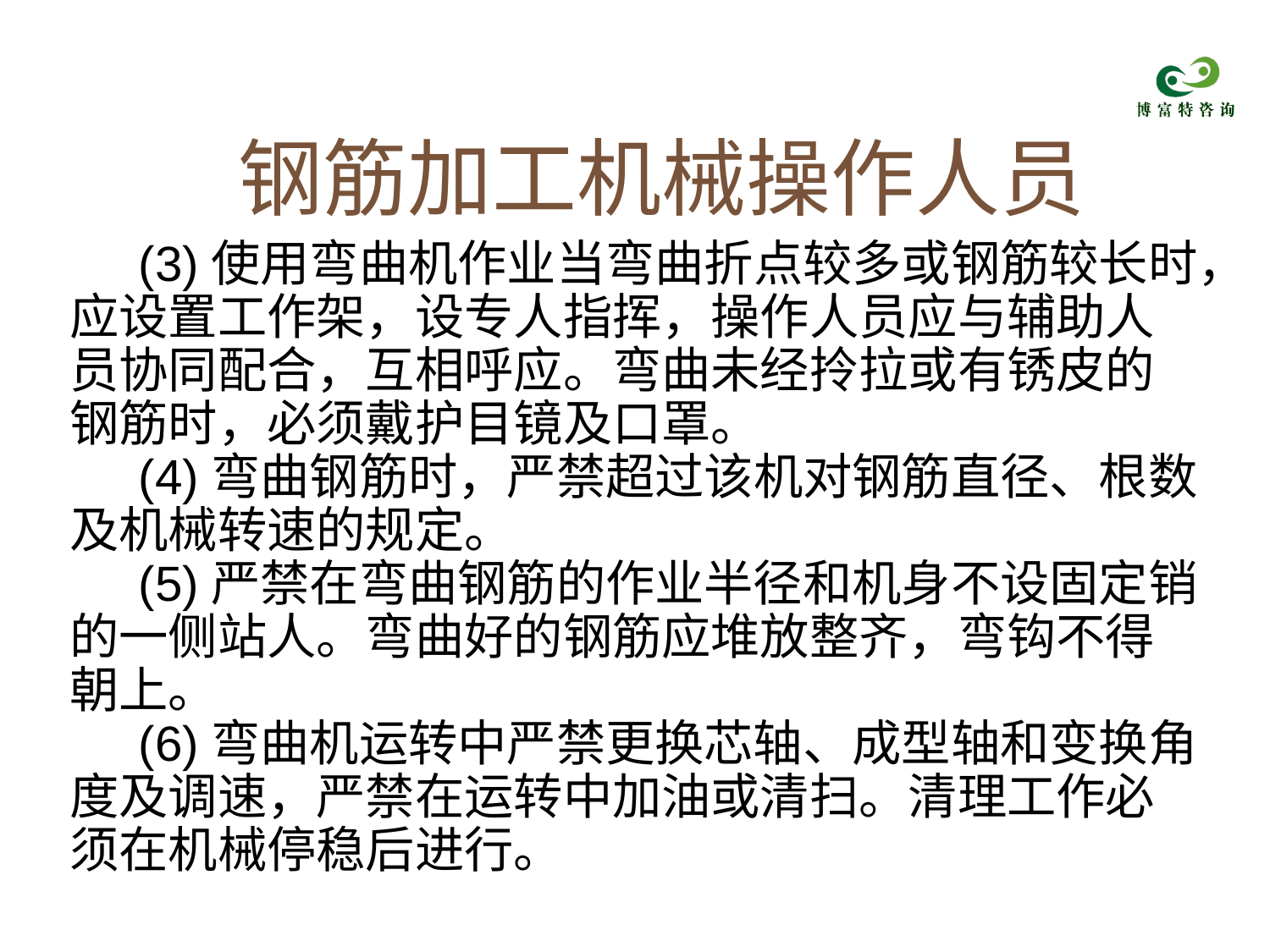

钢筋加工机械操作人员
     (3)使用弯曲机作业当弯曲折点较多或钢筋较长时，应设置工作架，设专人指挥，操作人员应与辅助人员协同配合，互相呼应。弯曲未经拎拉或有锈皮的钢筋时，必须戴护目镜及口罩。
     (4)弯曲钢筋时，严禁超过该机对钢筋直径、根数及机械转速的规定。
     (5)严禁在弯曲钢筋的作业半径和机身不设固定销的一侧站人。弯曲好的钢筋应堆放整齐，弯钩不得朝上。
     (6)弯曲机运转中严禁更换芯轴、成型轴和变换角度及调速，严禁在运转中加油或清扫。清理工作必须在机械停稳后进行。